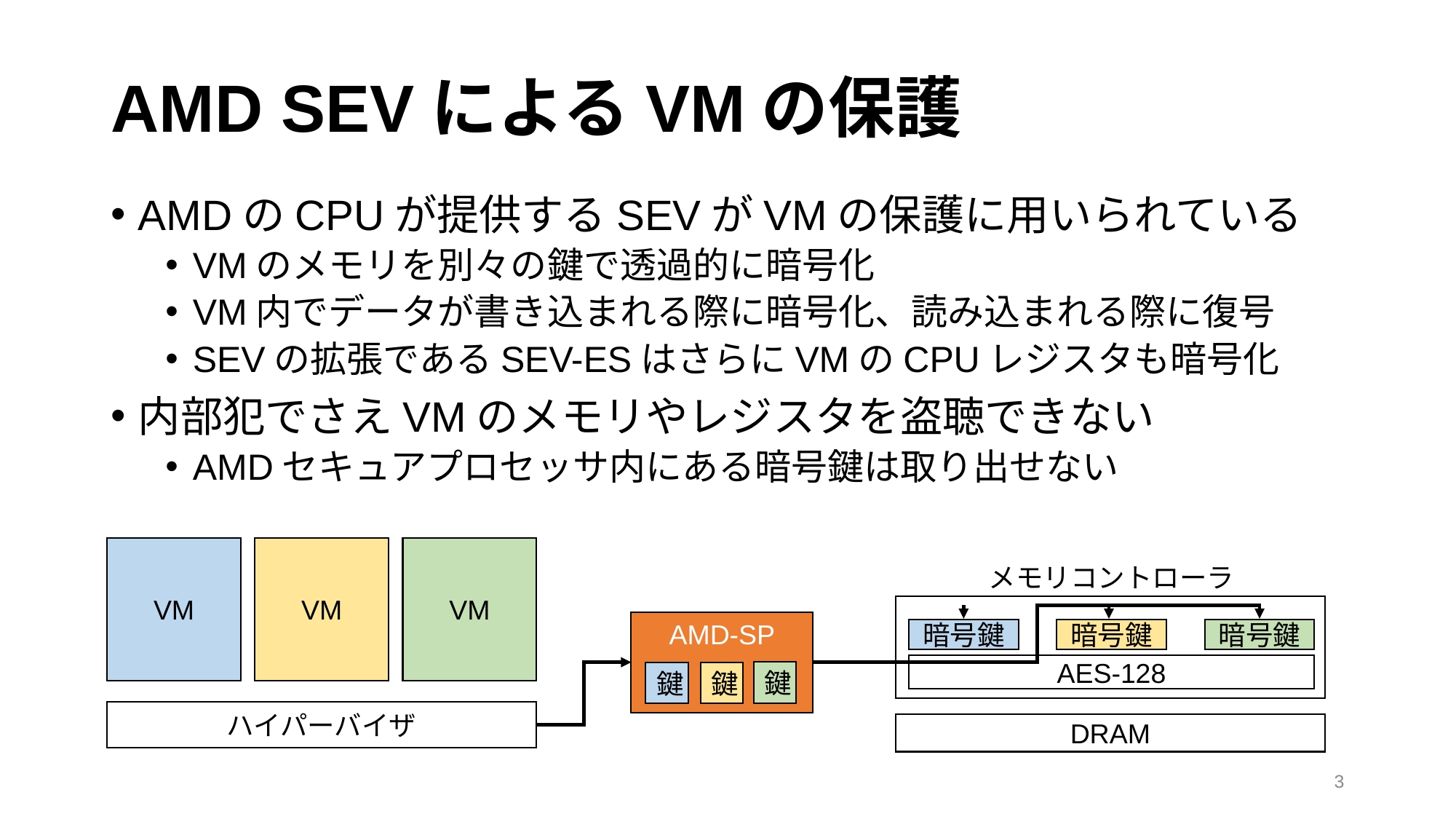

# AMD SEVによるVMの保護
AMDのCPUが提供するSEVがVMの保護に用いられている
VMのメモリを別々の鍵で透過的に暗号化
VM内でデータが書き込まれる際に暗号化、読み込まれる際に復号
SEVの拡張であるSEV-ESはさらにVMのCPUレジスタも暗号化
内部犯でさえVMのメモリやレジスタを盗聴できない
AMDセキュアプロセッサ内にある暗号鍵は取り出せない
VM
VM
VM
メモリコントローラ

メモリーコントローラ
AMD-SP
暗号鍵
暗号鍵
暗号鍵
AES-128
鍵
鍵
鍵
ハイパーバイザ
DRAM
3